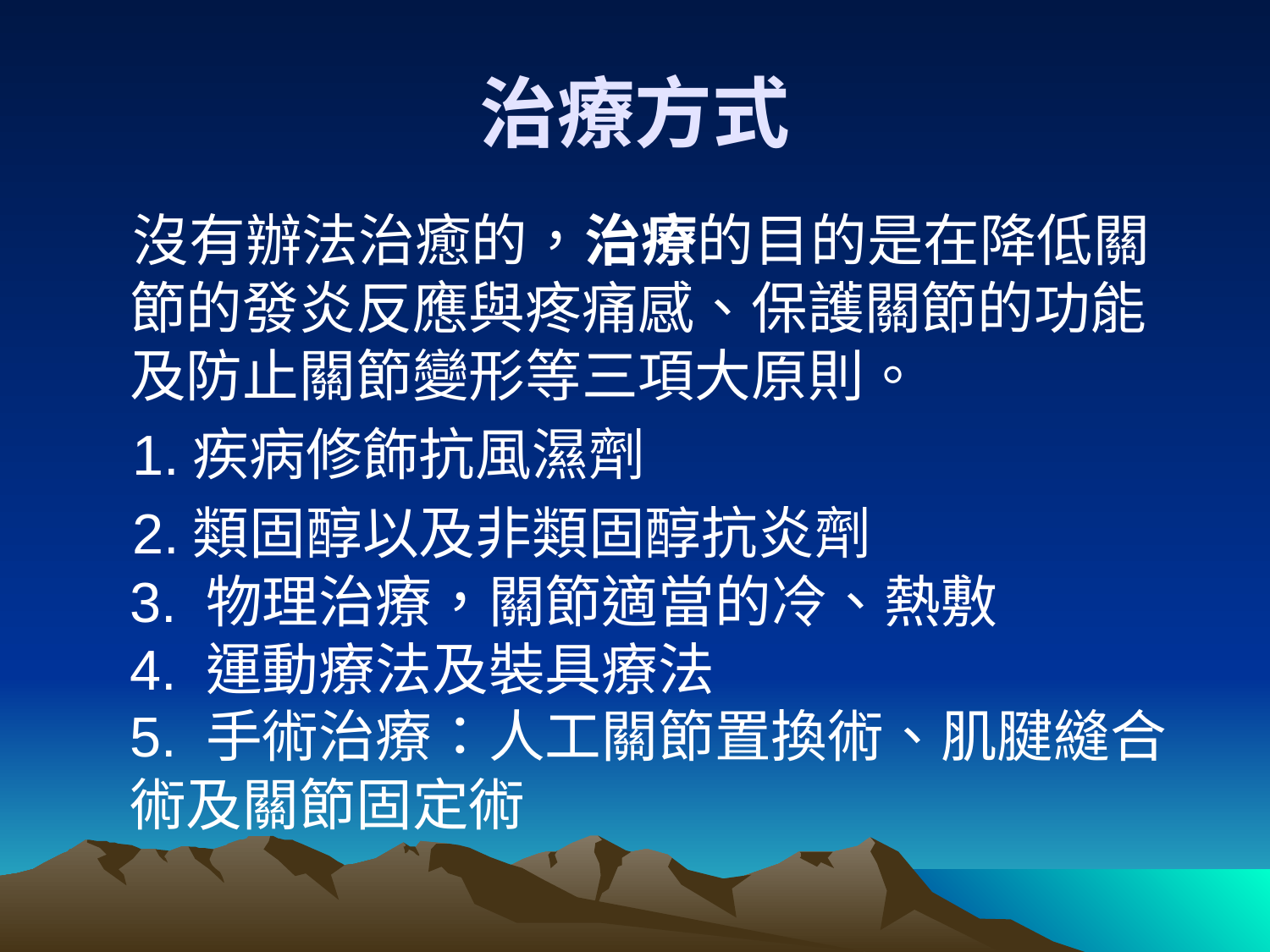

# 治療方式
沒有辦法治癒的，治療的目的是在降低關節的發炎反應與疼痛感、保護關節的功能及防止關節變形等三項大原則。
1.疾病修飾抗風濕劑
2.類固醇以及非類固醇抗炎劑
3. 物理治療，關節適當的冷、熱敷
4. 運動療法及裝具療法
5. 手術治療：人工關節置換術、肌腱縫合術及關節固定術